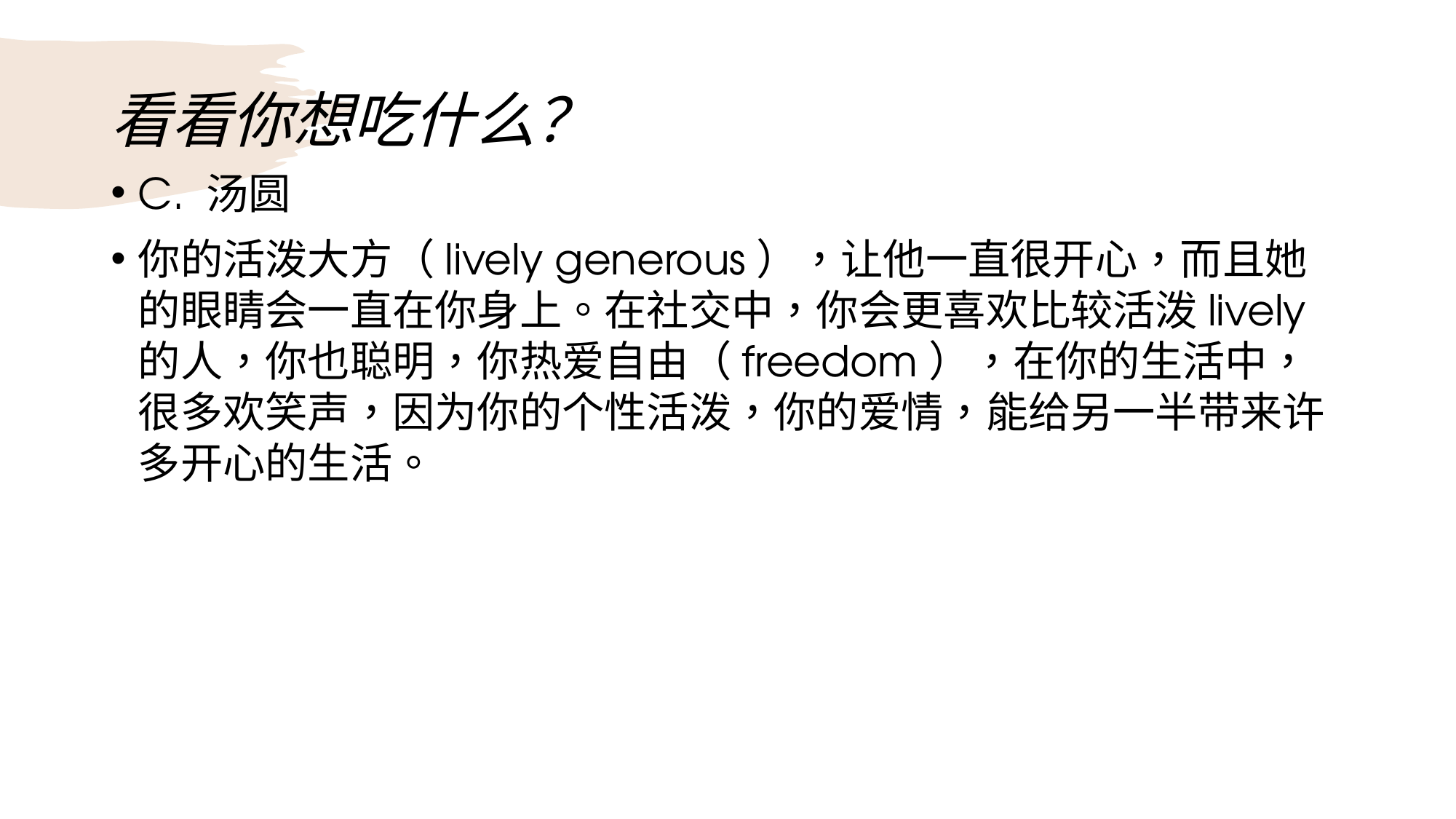

# 看看你想吃什么？
C. 汤圆
你的活泼大方（lively generous），让他一直很开心，而且她的眼睛会一直在你身上。在社交中，你会更喜欢比较活泼lively的人，你也聪明，你热爱自由（freedom），在你的生活中，很多欢笑声，因为你的个性活泼，你的爱情，能给另一半带来许多开心的生活。